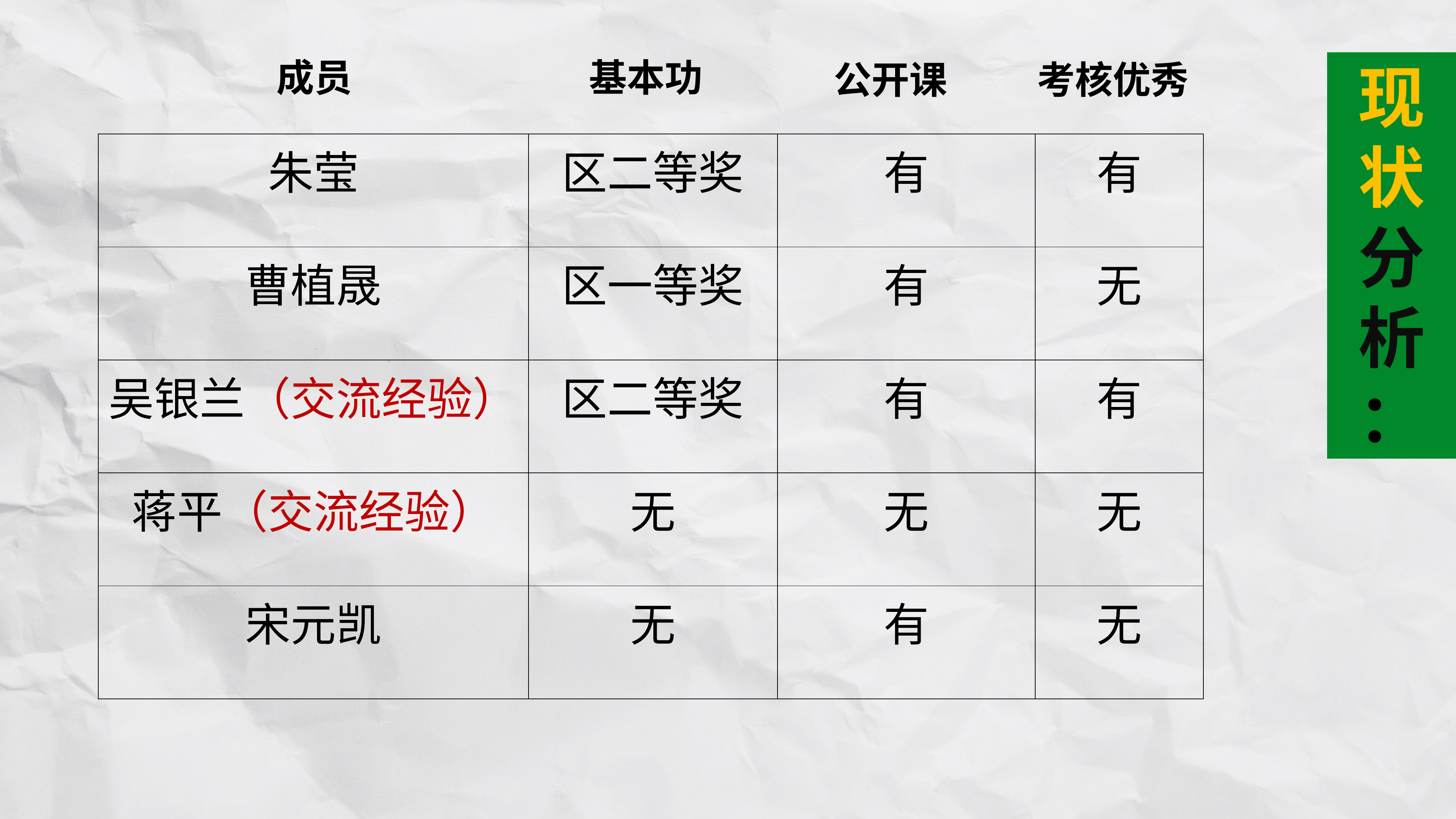

成员
基本功
现状分析：
公开课
考核优秀
| 朱莹 | 区二等奖 | 有 | 有 |
| --- | --- | --- | --- |
| 曹植晟 | 区一等奖 | 有 | 无 |
| 吴银兰（交流经验） | 区二等奖 | 有 | 有 |
| 蒋平（交流经验） | 无 | 无 | 无 |
| 宋元凯 | 无 | 有 | 无 |